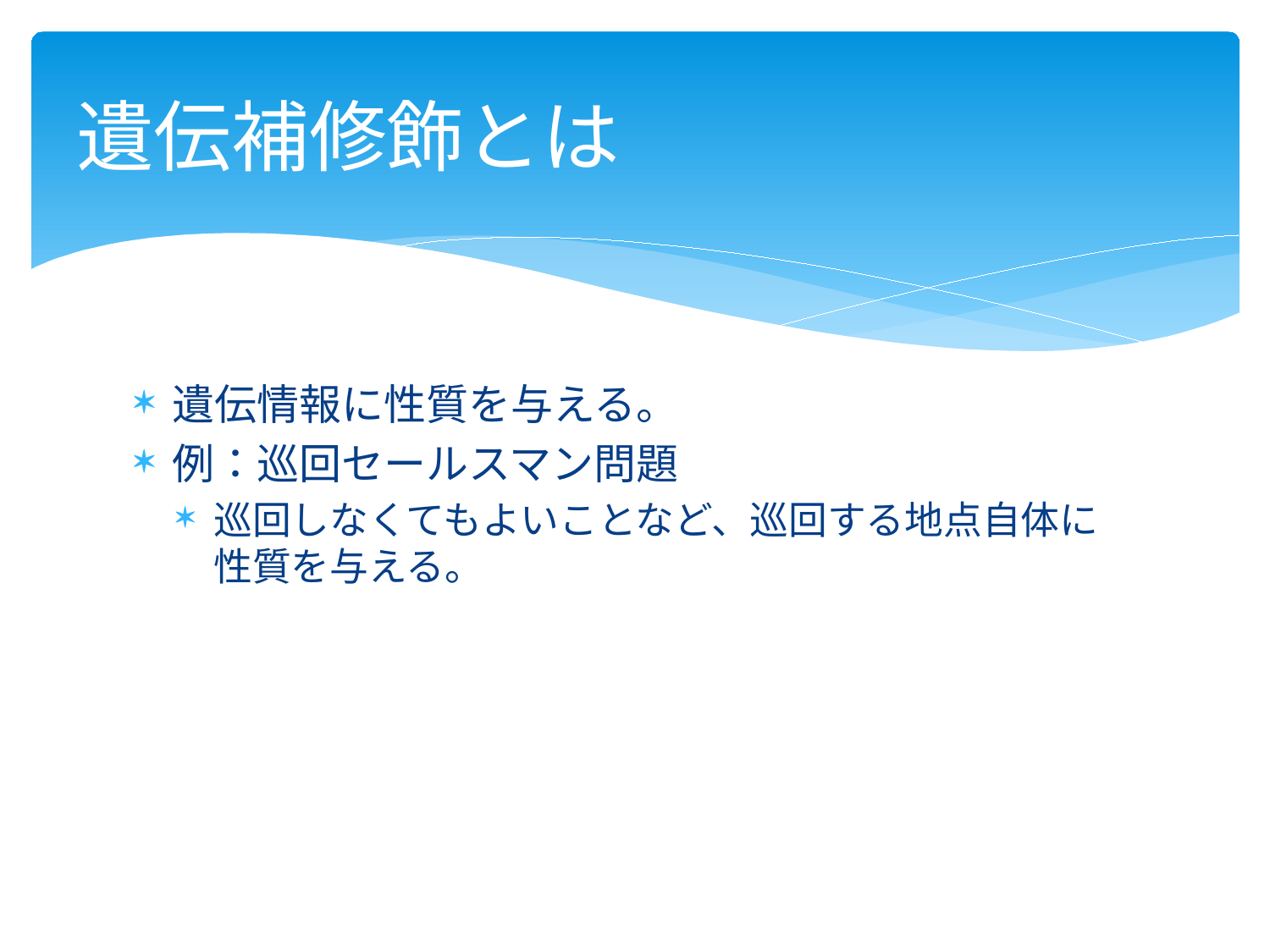

# 遺伝補修飾とは
遺伝情報に性質を与える。
例：巡回セールスマン問題
巡回しなくてもよいことなど、巡回する地点自体に性質を与える。